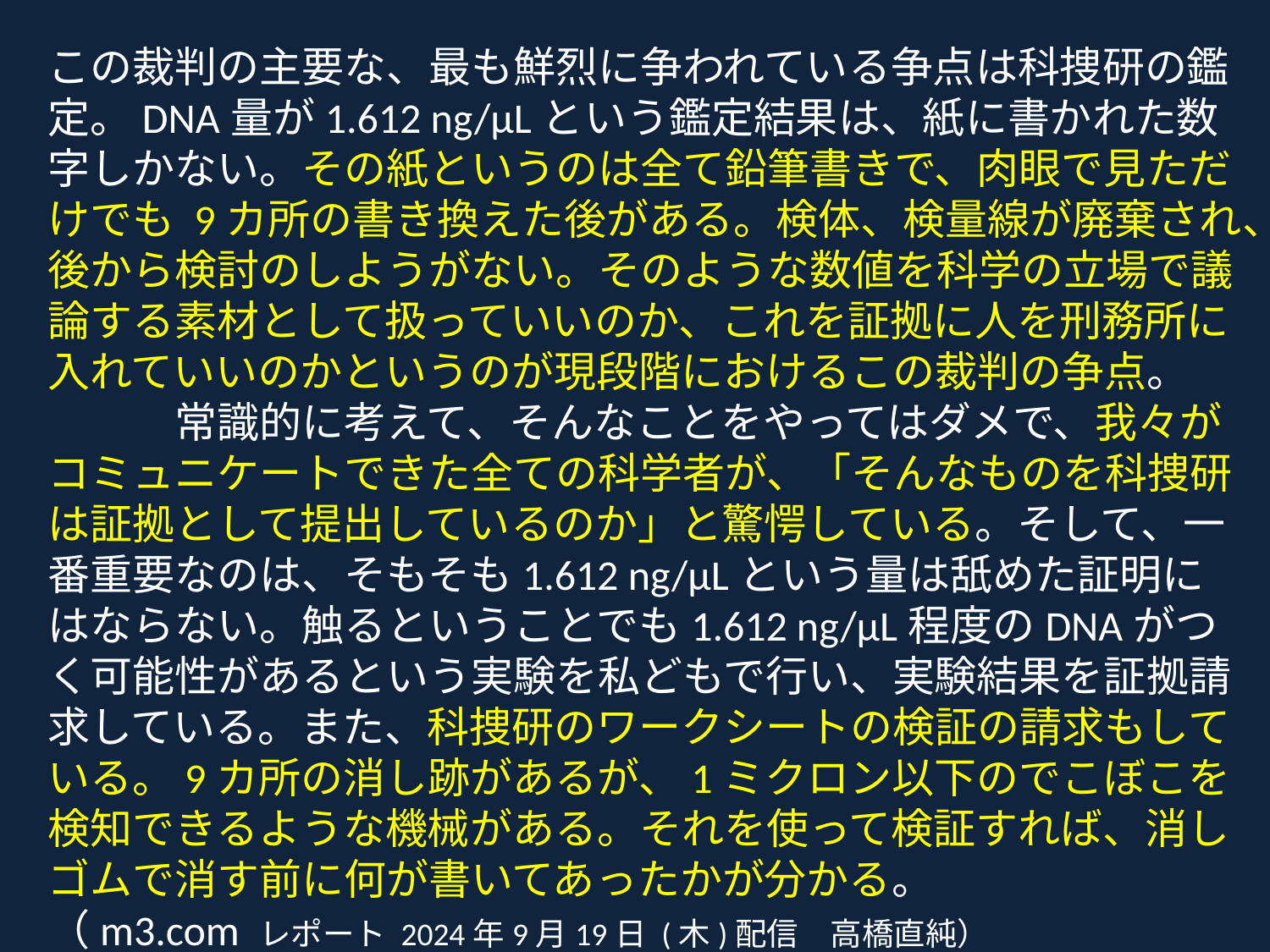

この裁判の主要な、最も鮮烈に争われている争点は科捜研の鑑定。DNA量が1.612 ng/μLという鑑定結果は、紙に書かれた数字しかない。その紙というのは全て鉛筆書きで、肉眼で見ただけでも 9カ所の書き換えた後がある。検体、検量線が廃棄され、後から検討のしようがない。そのような数値を科学の立場で議論する素材として扱っていいのか、これを証拠に人を刑務所に入れていいのかというのが現段階におけるこの裁判の争点。
	常識的に考えて、そんなことをやってはダメで、我々がコミュニケートできた全ての科学者が、「そんなものを科捜研は証拠として提出しているのか」と驚愕している。そして、一番重要なのは、そもそも1.612 ng/μLという量は舐めた証明にはならない。触るということでも1.612 ng/μL程度のDNAがつく可能性があるという実験を私どもで行い、実験結果を証拠請求している。また、科捜研のワークシートの検証の請求もしている。9カ所の消し跡があるが、1ミクロン以下のでこぼこを検知できるような機械がある。それを使って検証すれば、消しゴムで消す前に何が書いてあったかが分かる。
（m3.com レポート 2024年9月19日 (木)配信　高橋直純）